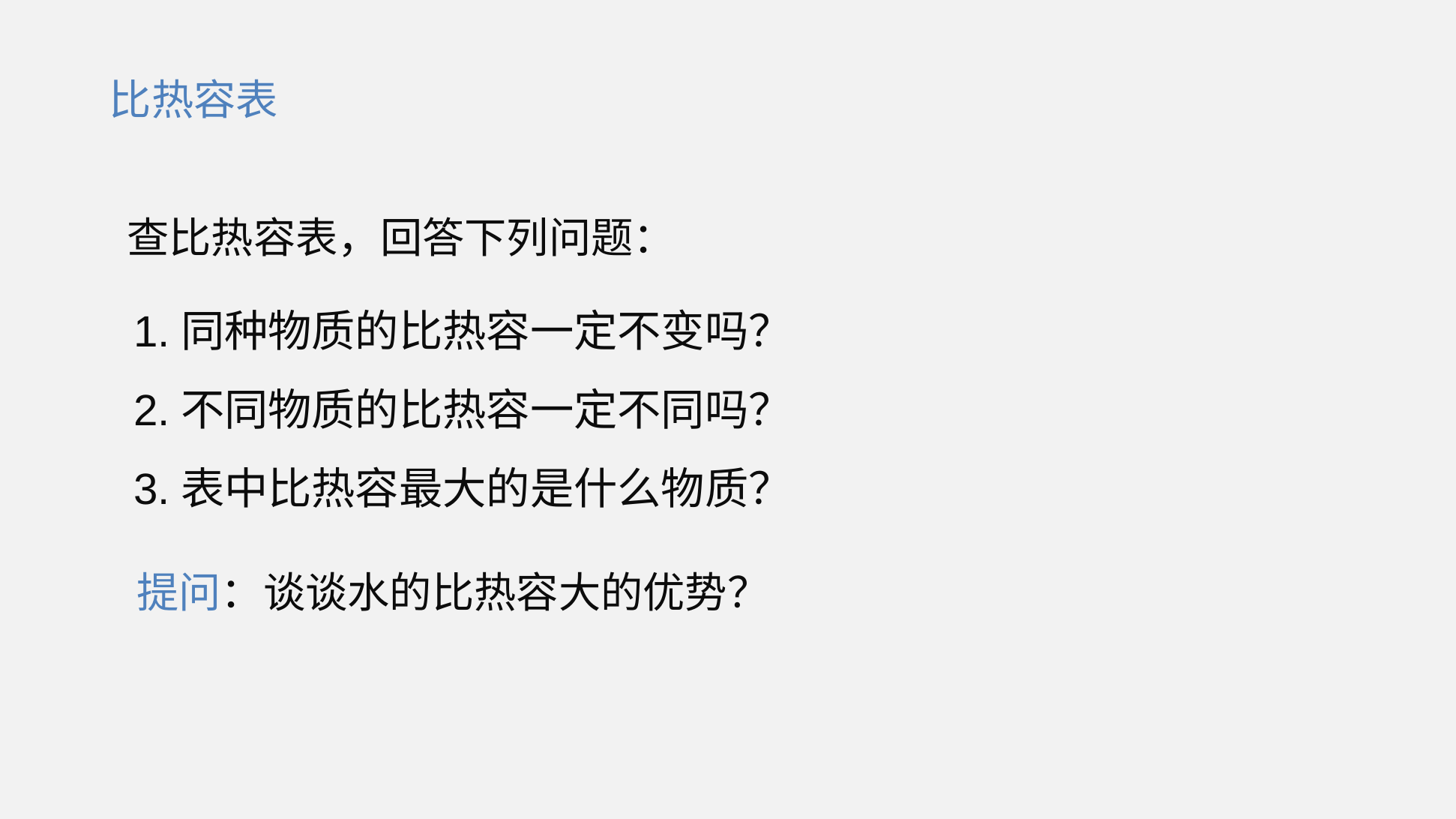

比热容表
查比热容表，回答下列问题：
1.同种物质的比热容一定不变吗？
2.不同物质的比热容一定不同吗？
3.表中比热容最大的是什么物质？
提问：谈谈水的比热容大的优势？